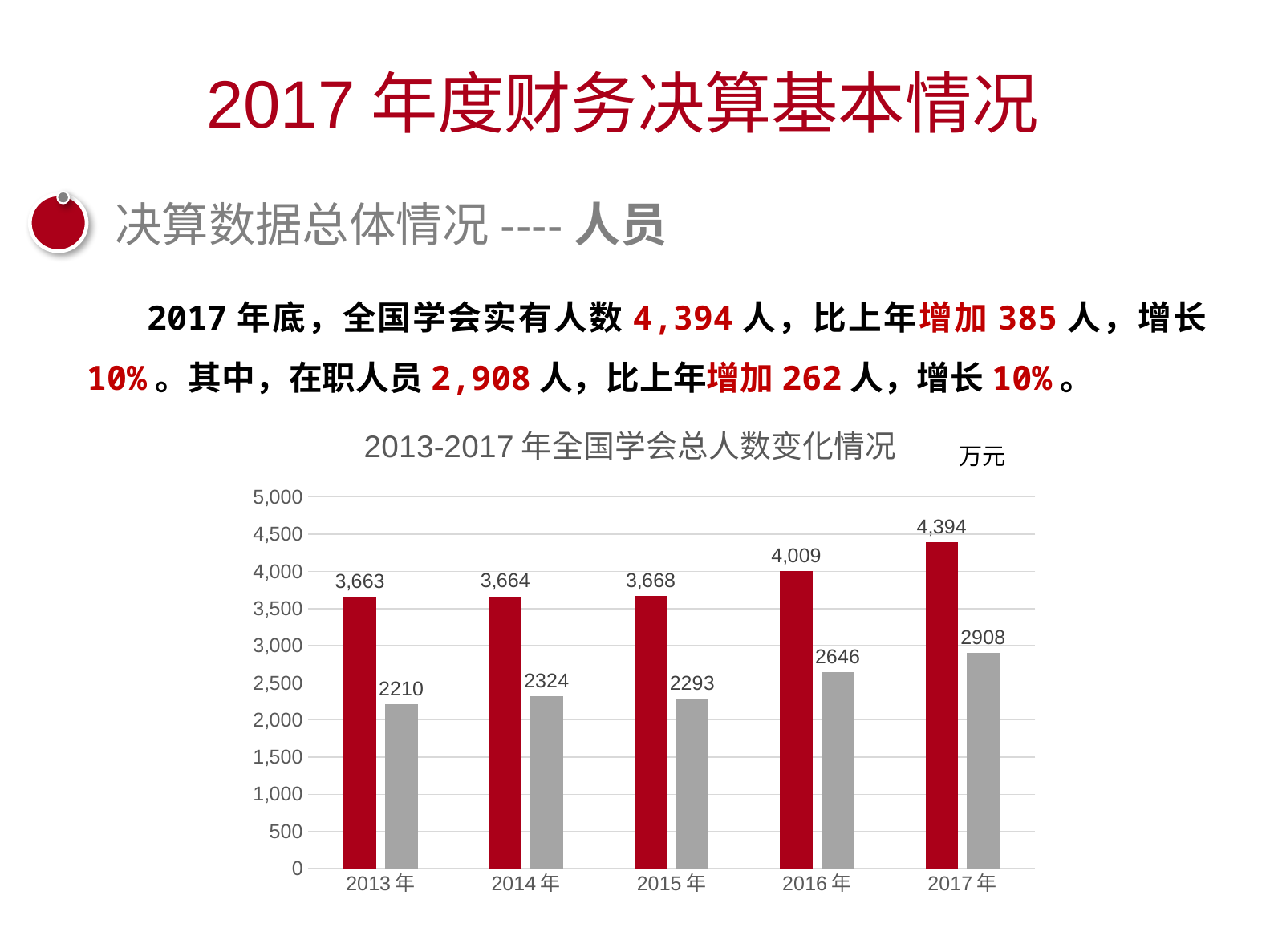

2017年度财务决算基本情况

决算数据总体情况----人员
2017年底，全国学会实有人数4,394人，比上年增加385人，增长10%。其中，在职人员2,908人，比上年增加262人，增长10%。

### Chart: 2013-2017年全国学会总人数变化情况

| Category | 实有人数 | 在职人数 |
|---|---|---|
| 2013年 | 3663.0 | 2210.0 |
| 2014年 | 3664.0 | 2324.0 |
| 2015年 | 3668.0 | 2293.0 |
| 2016年 | 4009.0 | 2646.0 |
| 2017年 | 4394.0 | 2908.0 |
万元